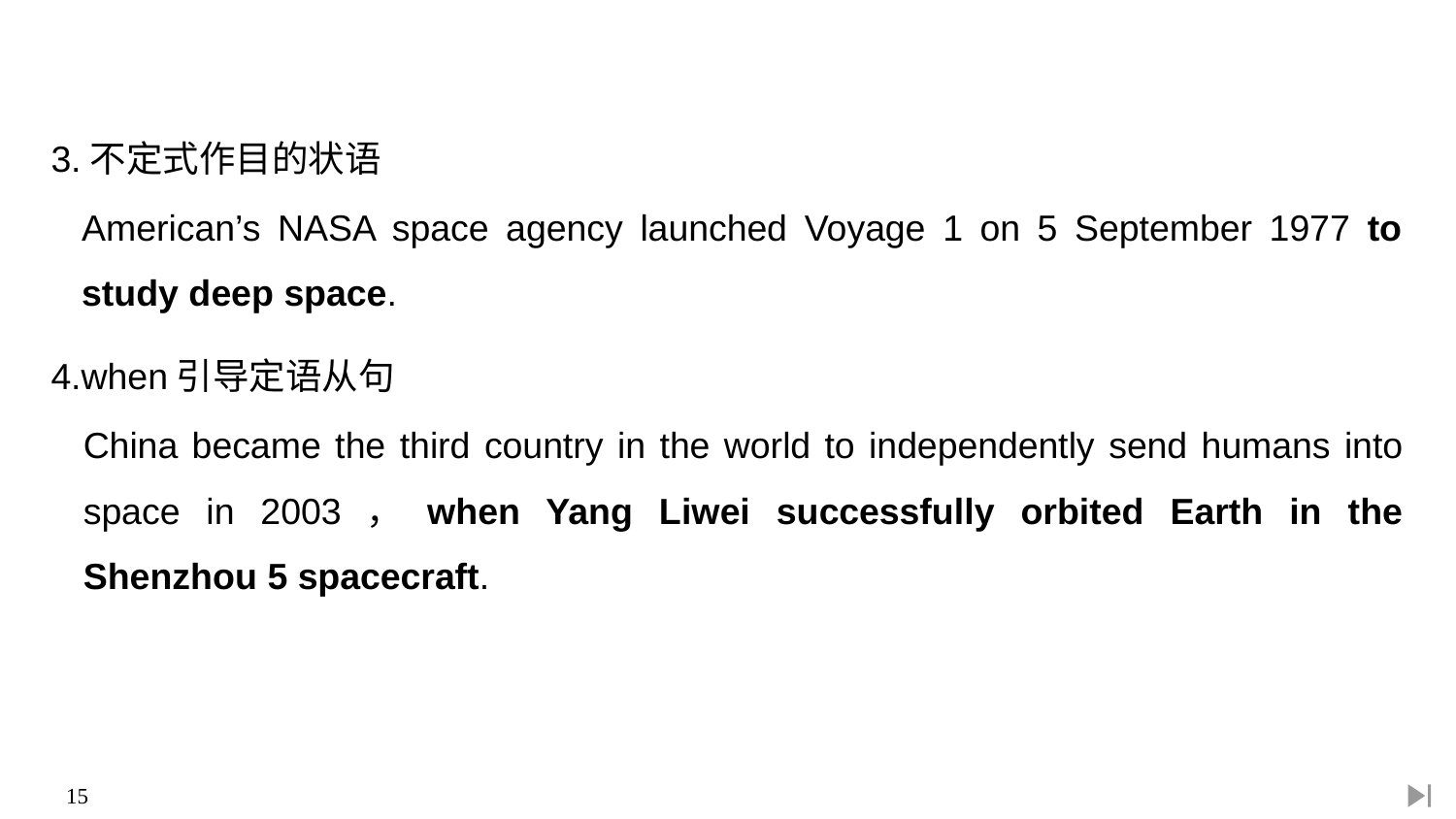

3.不定式作目的状语
American’s NASA space agency launched Voyage 1 on 5 September 1977 to study deep space.
4.when引导定语从句
China became the third country in the world to independently send humans into space in 2003，when Yang Liwei successfully orbited Earth in the Shenzhou 5 spacecraft.